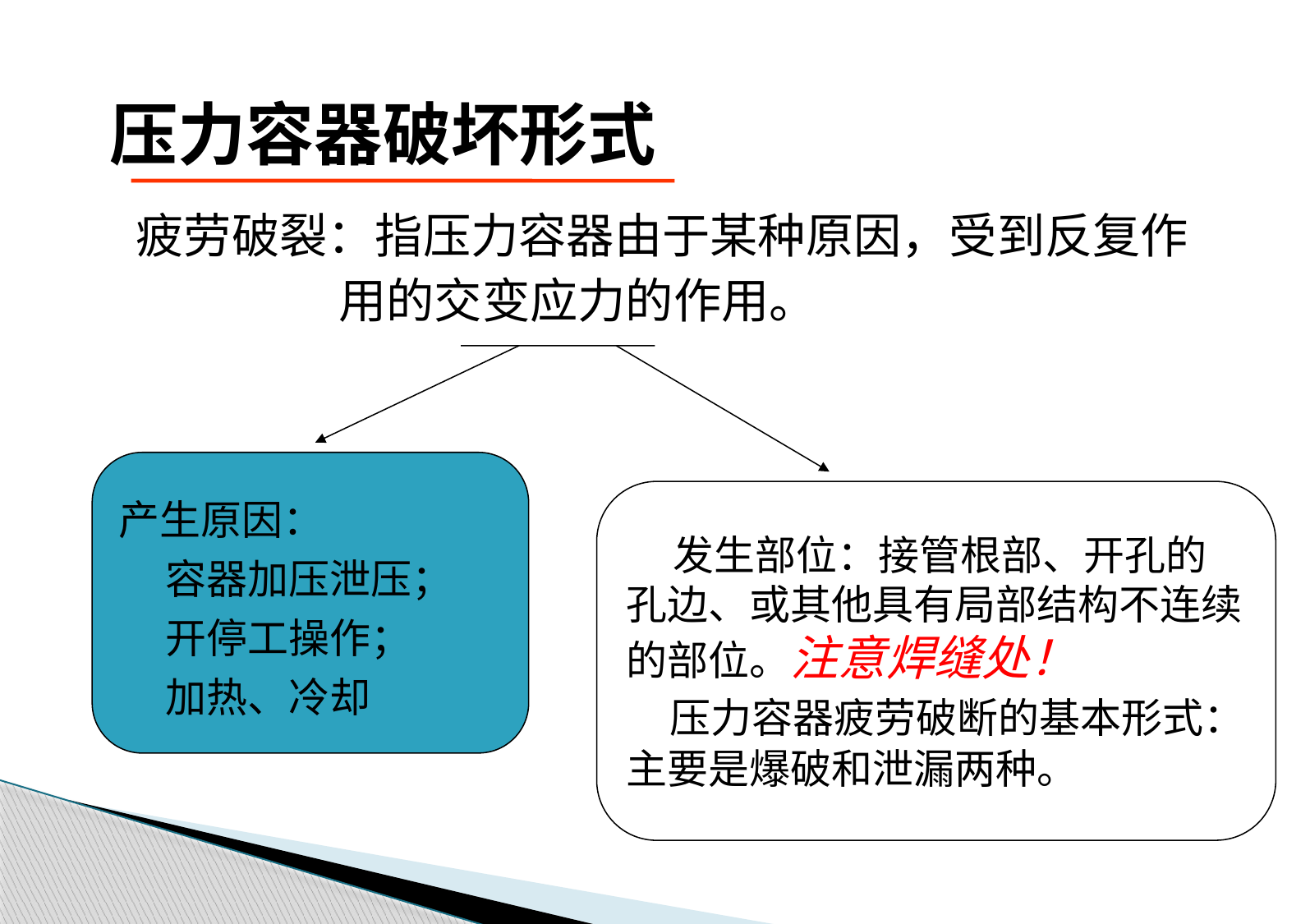

# 压力容器破坏形式

   疲劳破裂：指压力容器由于某种原因，受到反复作
                      用的交变应力的作用。

产生原因：
    容器加压泄压；
    开停工操作；
    加热、冷却
    发生部位：接管根部、开孔的
孔边、或其他具有局部结构不连续
的部位。注意焊缝处！
   压力容器疲劳破断的基本形式：
主要是爆破和泄漏两种。